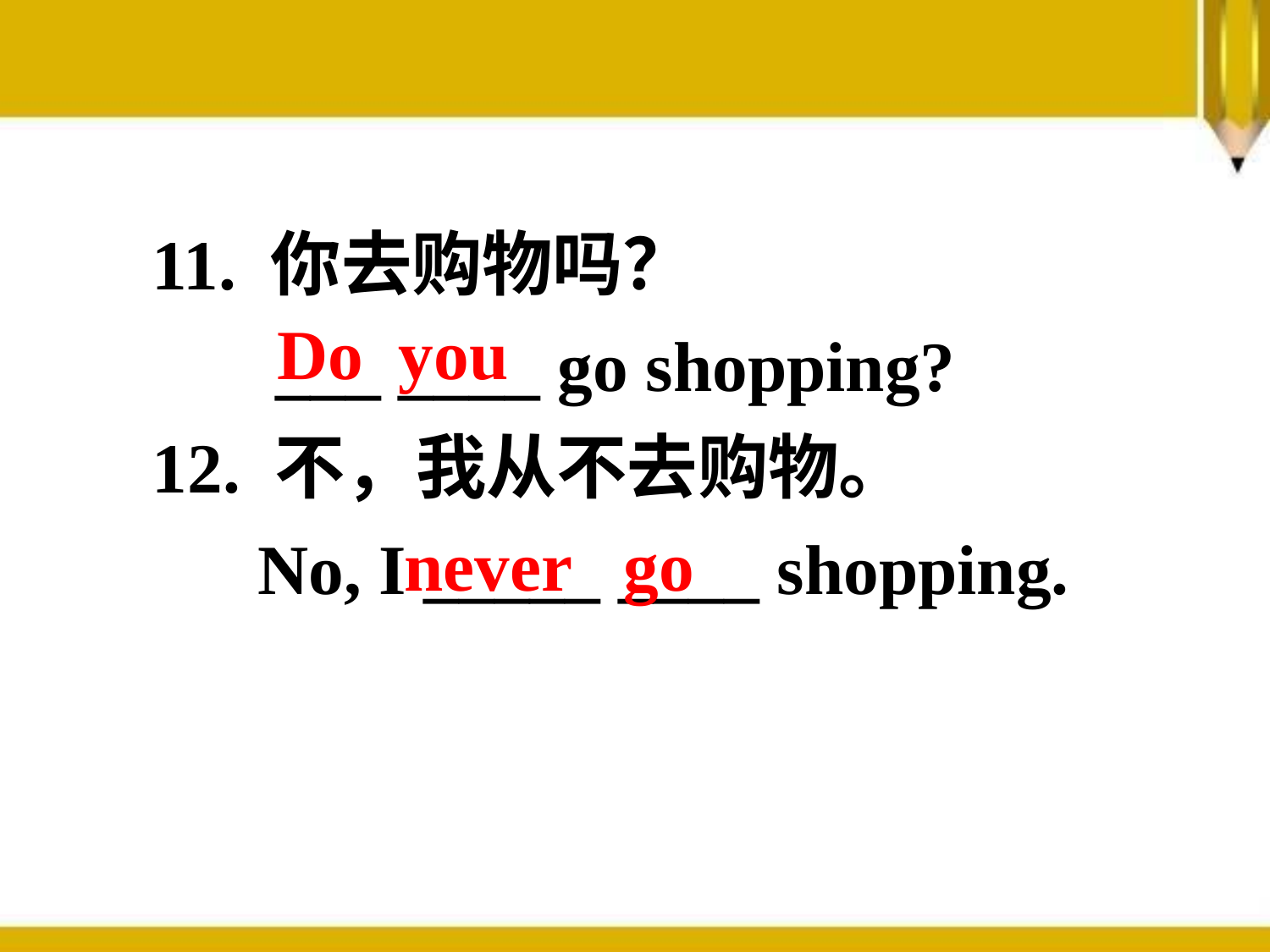

11. 你去购物吗？
       ___ ____ go shopping?
12. 不，我从不去购物。
      No, I _____ ____ shopping.
Do  you
never   go